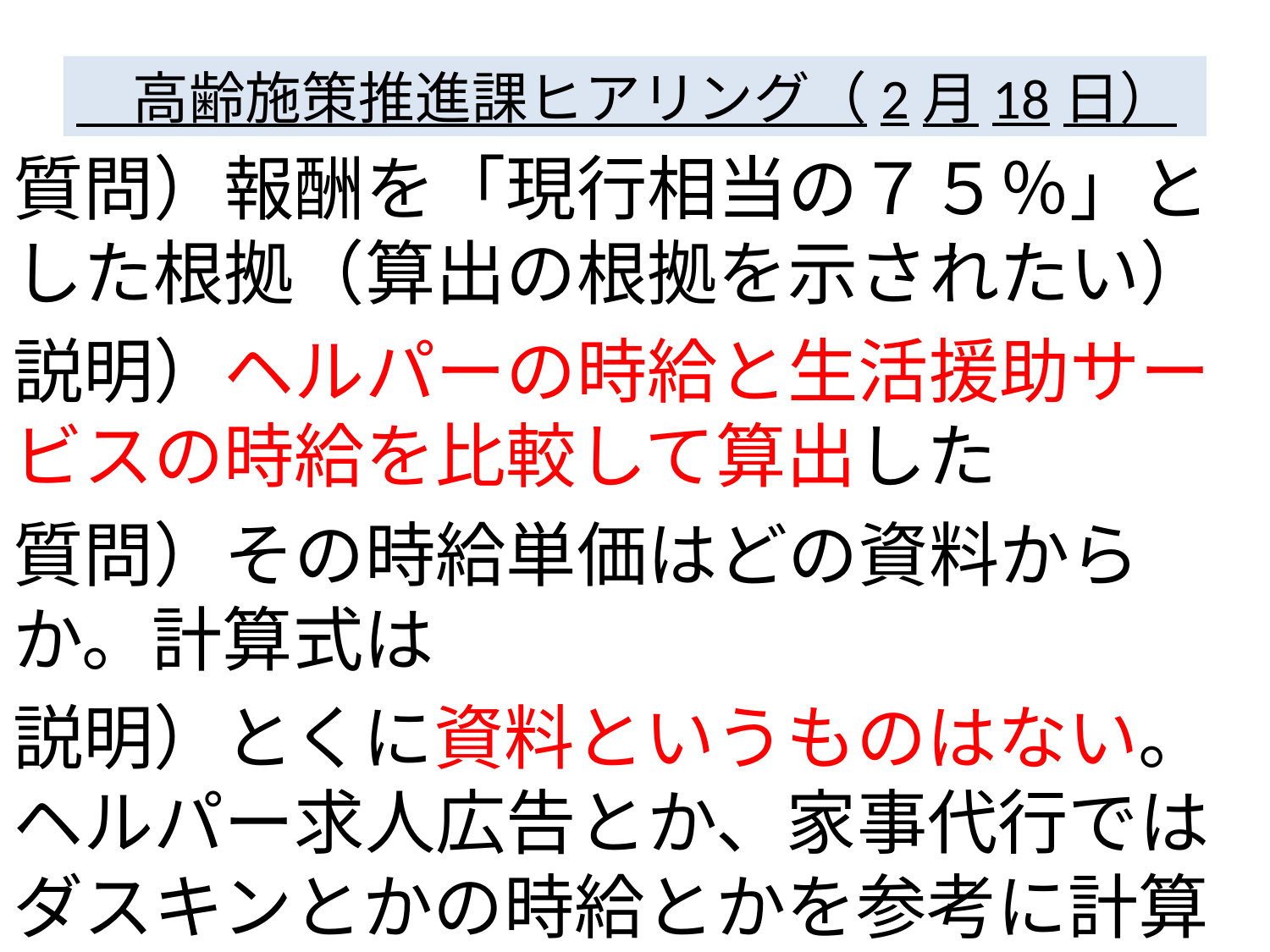

高齢施策推進課ヒアリング（2月18日）
質問）報酬を「現行相当の７５％」とした根拠（算出の根拠を示されたい）
説明）ヘルパーの時給と生活援助サービスの時給を比較して算出した
質問）その時給単価はどの資料からか。計算式は
説明）とくに資料というものはない。ヘルパー求人広告とか、家事代行ではダスキンとかの時給とかを参考に計算した